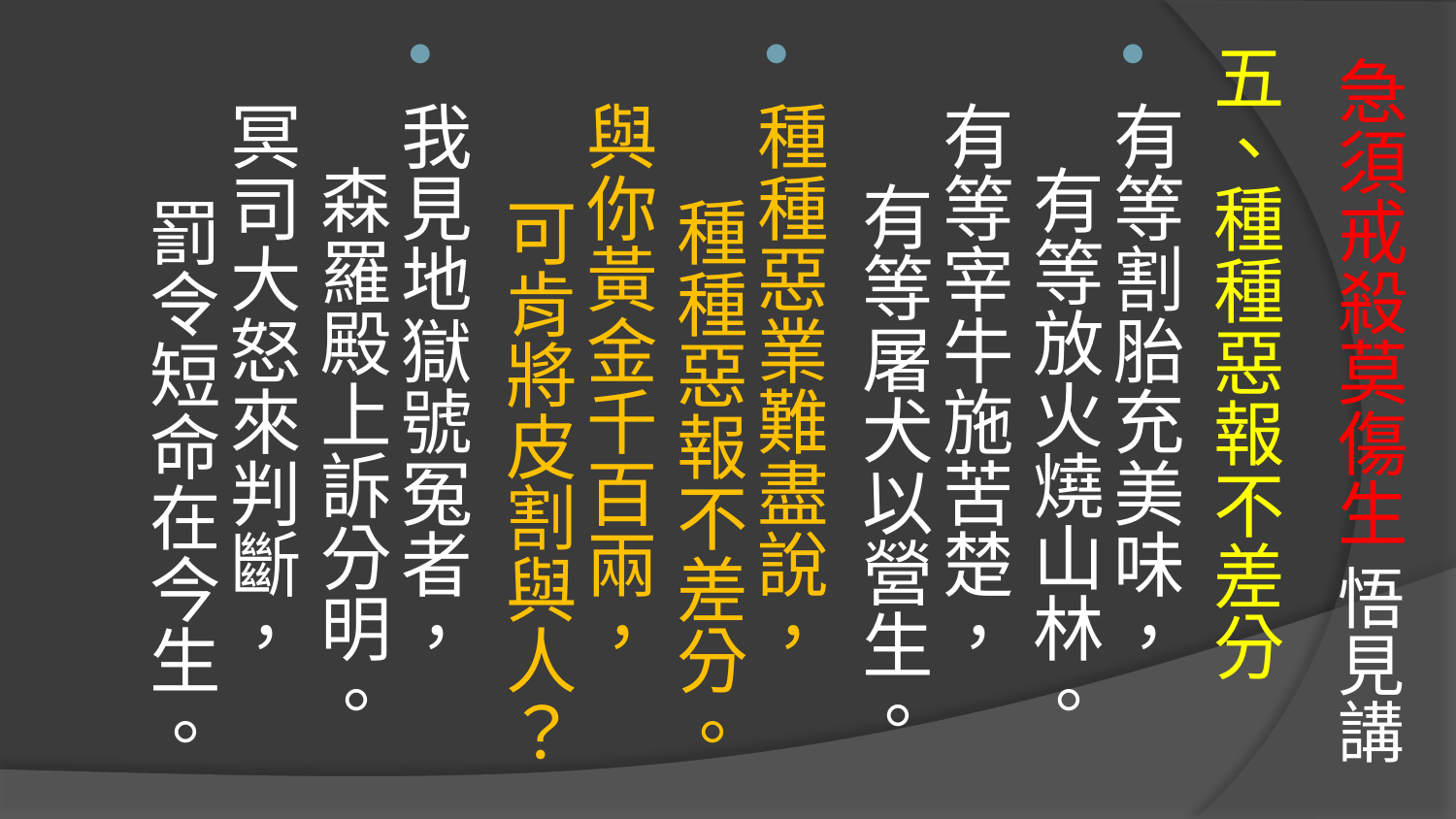

五、種種惡報不差分
有等割胎充美味，            有等放火燒山林。
有等宰牛施苦楚，             有等屠犬以營生。
種種惡業難盡說，              種種惡報不差分。
與你黃金千百兩，              可肯將皮割與人？
我見地獄號冤者，            森羅殿上訴分明。
冥司大怒來判斷，              罰令短命在今生。

# 急須戒殺莫傷生 悟見講